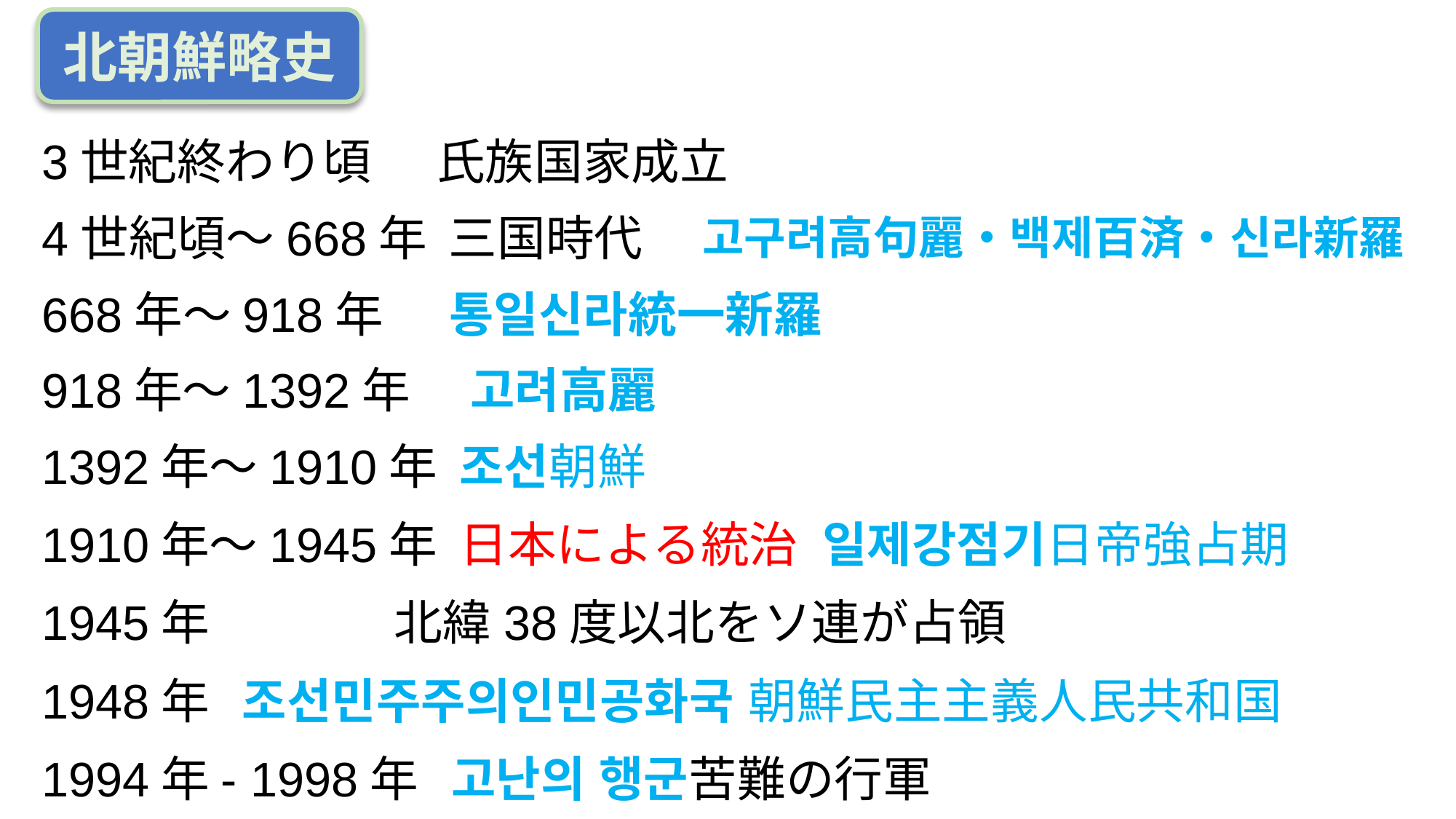

北朝鮮略史
3世紀終わり頃      氏族国家成立
고구려高句麗・백제百済・신라新羅
4世紀頃～668年  三国時代
668年〜918年      통일신라統一新羅
918年～1392年 　고려高麗
1392年～1910年  조선朝鮮
1910年～1945年  日本による統治  일제강점기日帝強占期
1945年                 北緯38度以北をソ連が占領
1948年   조선민주주의인민공화국 朝鮮民主主義人民共和国
1994年- 1998年   고난의 행군苦難の行軍